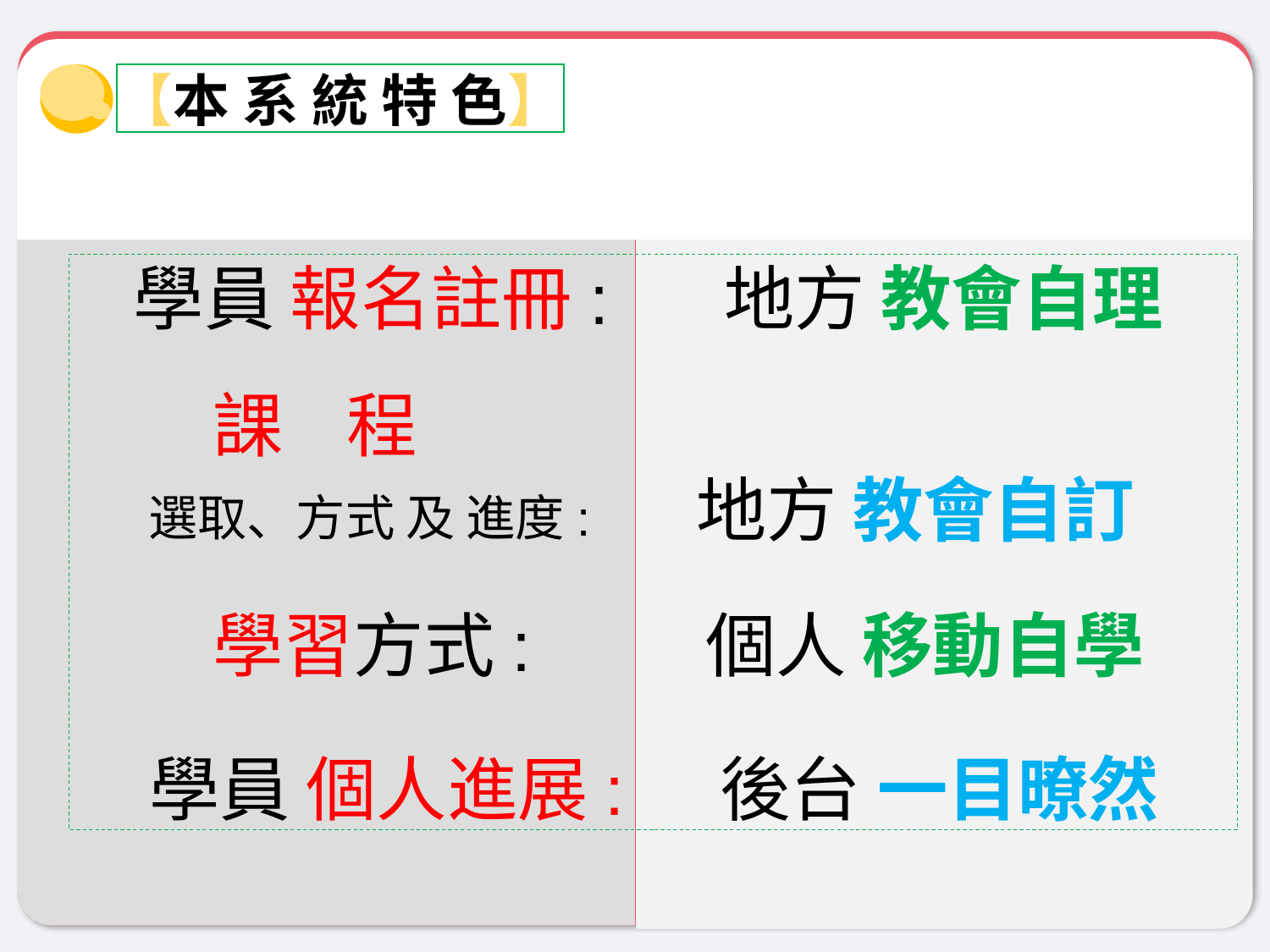

【本 系 統 特 色】

   學員 報名註冊:     地方 教會自理
        課    程
     選取、方式 及 進度:      地方 教會自訂
        學習方式:        個人 移動自學
    學員 個人進展:    後台 一目暸然